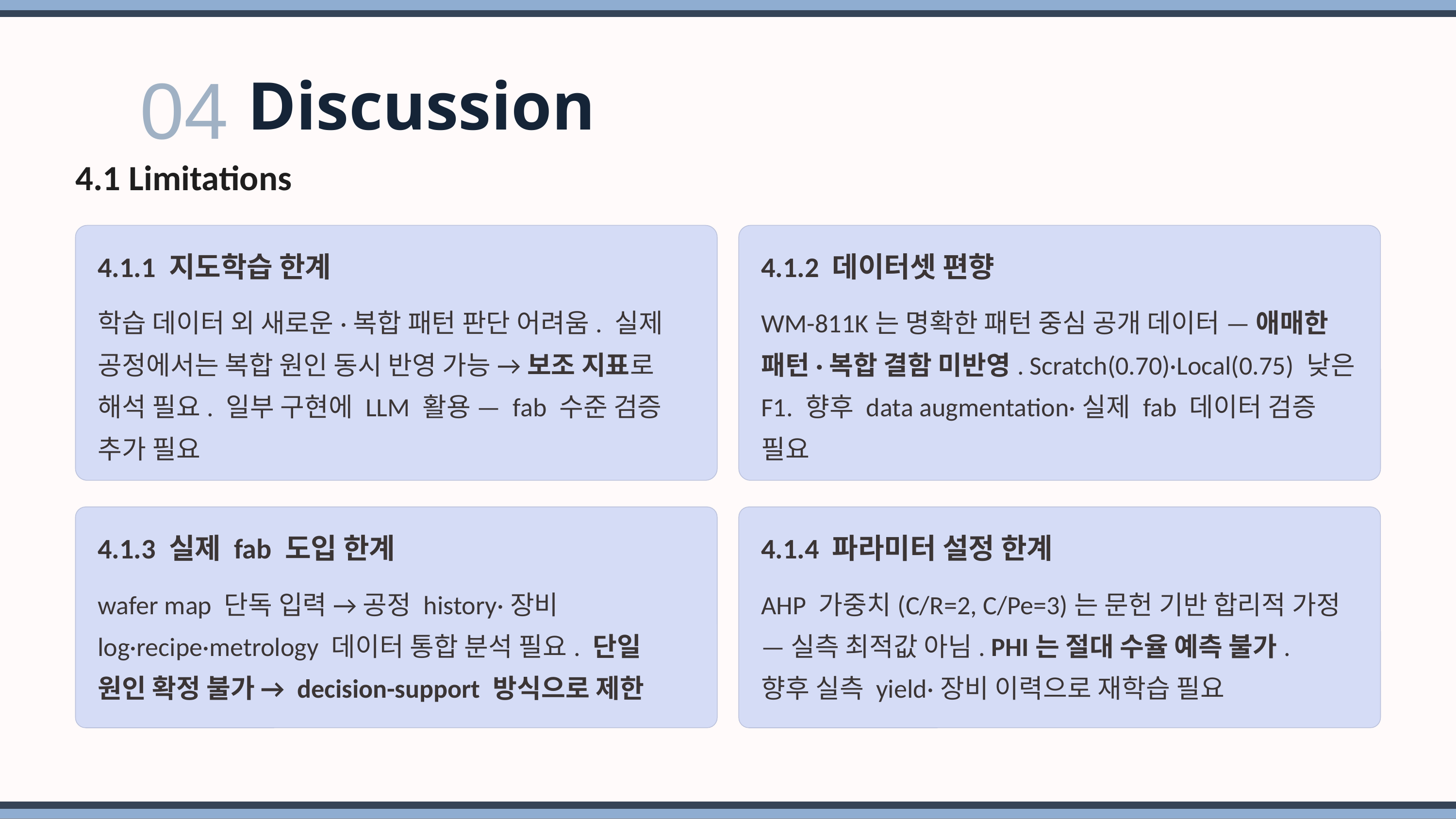

04
 Discussion
4.1 Limitations

4.1.1 지도학습 한계
4.1.2 데이터셋 편향
학습 데이터 외 새로운·복합 패턴 판단 어려움. 실제 공정에서는 복합 원인 동시 반영 가능 → 보조 지표로 해석 필요. 일부 구현에 LLM 활용 — fab 수준 검증
추가 필요
WM-811K는 명확한 패턴 중심 공개 데이터 — 애매한 패턴·복합 결함 미반영. Scratch(0.70)·Local(0.75) 낮은 F1. 향후 data augmentation·실제 fab 데이터 검증
필요

4.1.3 실제 fab 도입 한계
4.1.4 파라미터 설정 한계
wafer map 단독 입력 → 공정 history·장비 log·recipe·metrology 데이터 통합 분석 필요. 단일
원인 확정 불가 → decision-support 방식으로 제한
AHP 가중치(C/R=2, C/Pe=3)는 문헌 기반 합리적 가정 — 실측 최적값 아님. PHI는 절대 수율 예측 불가.
향후 실측 yield·장비 이력으로 재학습 필요